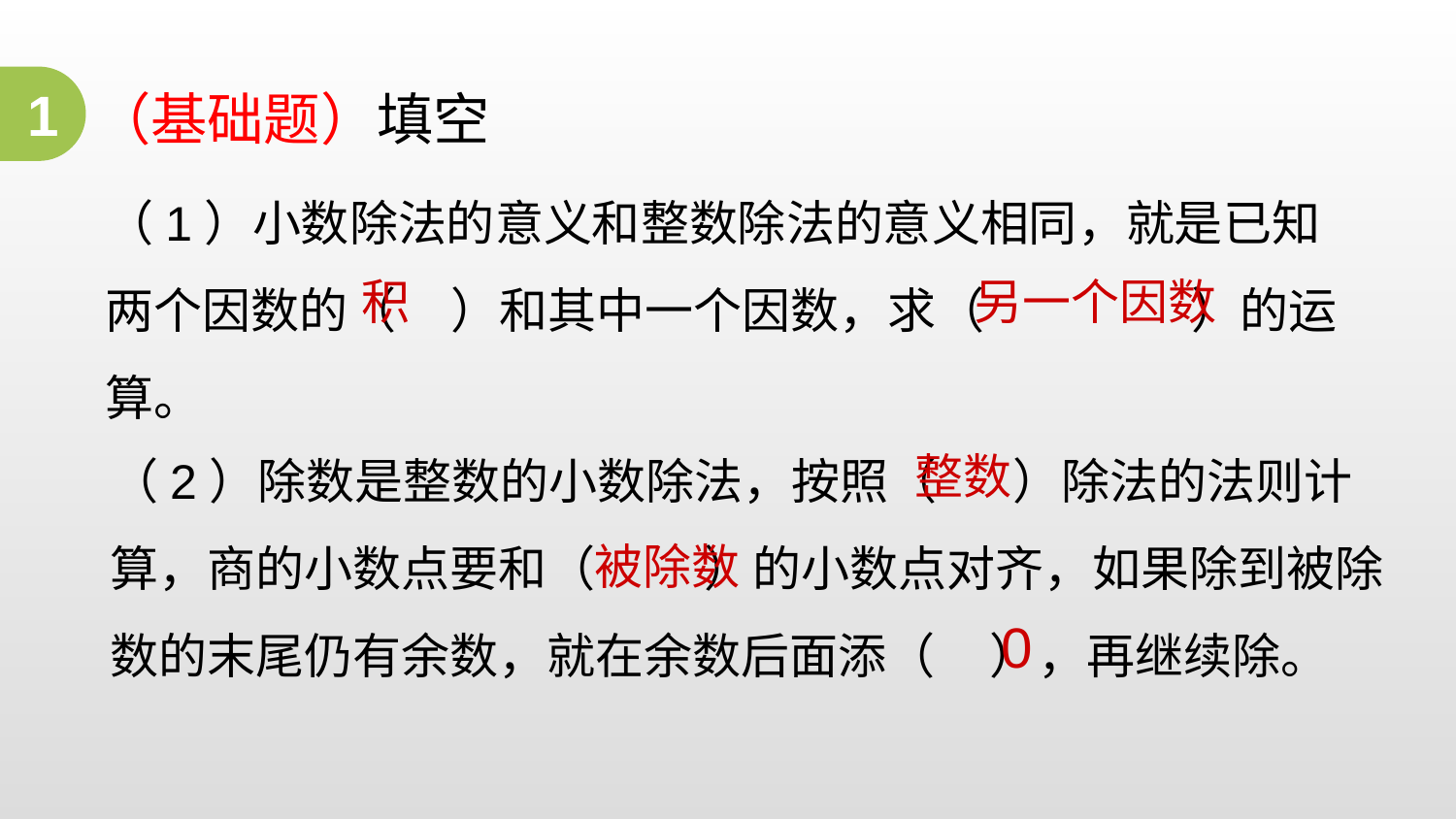

1
（基础题）填空
（1）小数除法的意义和整数除法的意义相同，就是已知两个因数的（     ）和其中一个因数，求（                   ）的运算。
积
另一个因数
（2）除数是整数的小数除法，按照（       ）除法的法则计算，商的小数点要和（          ）的小数点对齐，如果除到被除数的末尾仍有余数，就在余数后面添（     ），再继续除。
整数
被除数
0